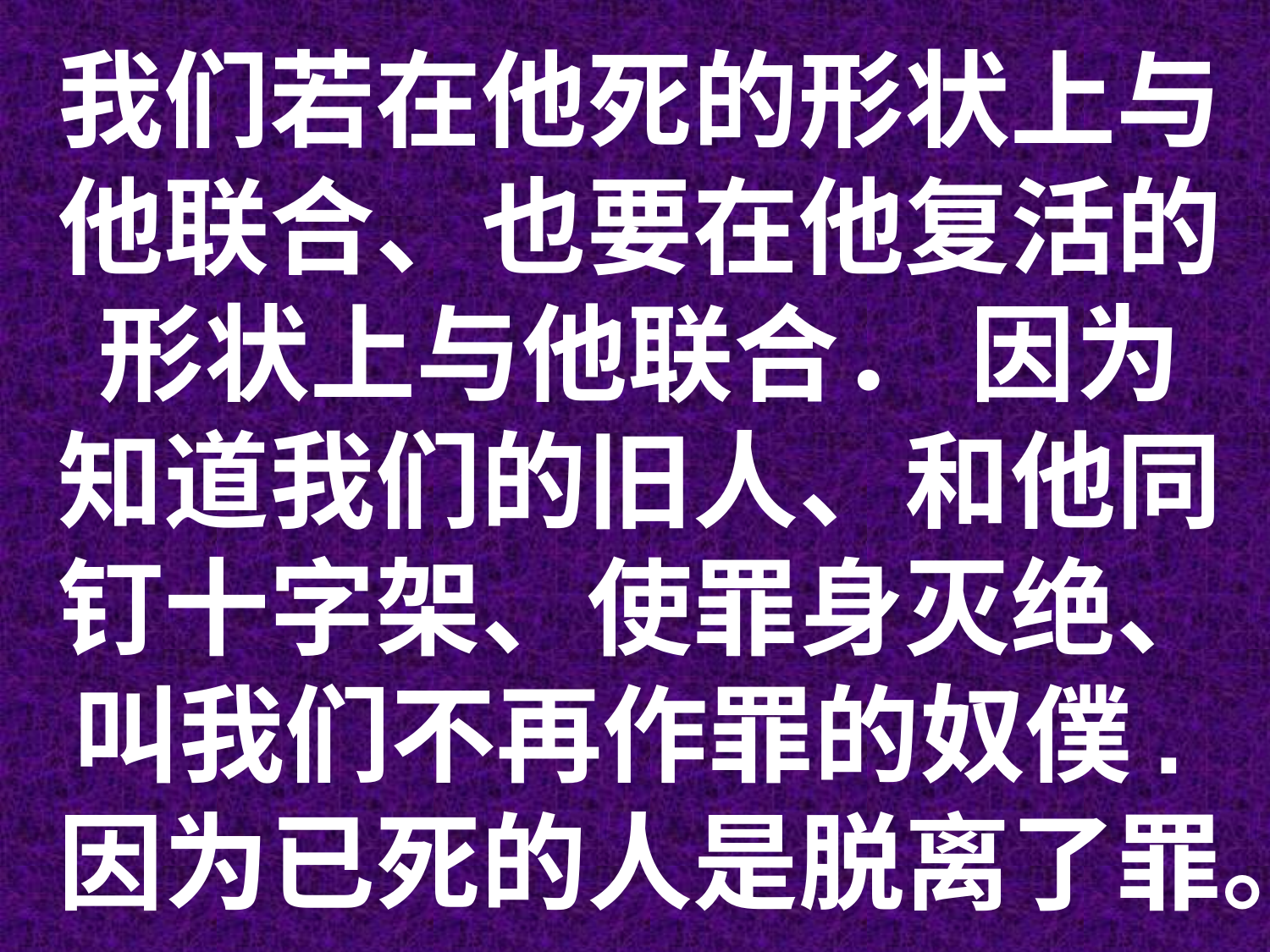

# 我们若在他死的形状上与他联合、也要在他复活的形状上与他联合． 因为知道我们的旧人、和他同钉十字架、使罪身灭绝、叫我们不再作罪的奴僕.因为已死的人是脱离了罪。